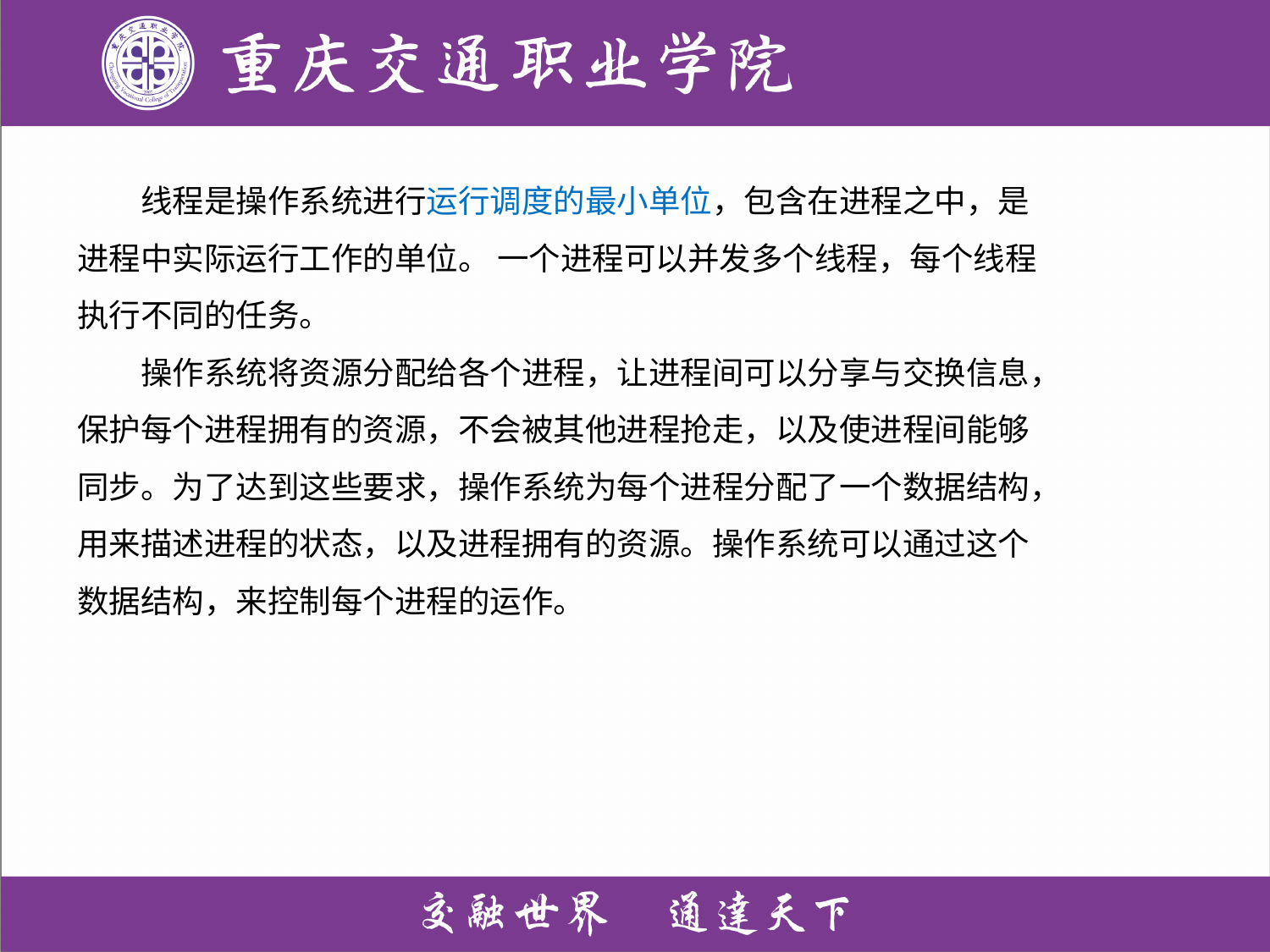

线程是操作系统进行运行调度的最小单位，包含在进程之中，是进程中实际运行工作的单位。 一个进程可以并发多个线程，每个线程执行不同的任务。
操作系统将资源分配给各个进程，让进程间可以分享与交换信息，保护每个进程拥有的资源，不会被其他进程抢走，以及使进程间能够同步。为了达到这些要求，操作系统为每个进程分配了一个数据结构，用来描述进程的状态，以及进程拥有的资源。操作系统可以通过这个数据结构，来控制每个进程的运作。